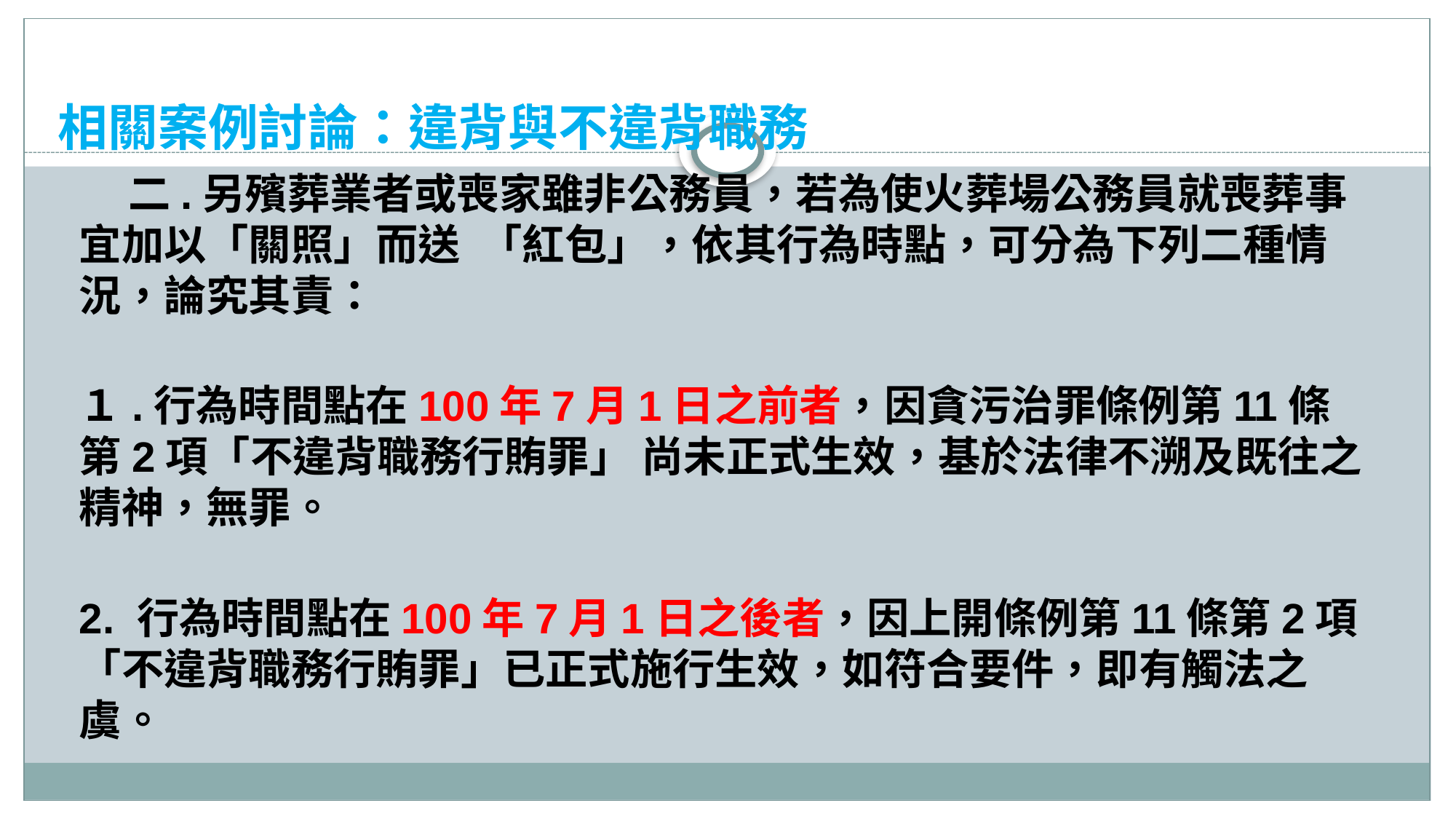

# 相關案例討論：違背與不違背職務
    二.另殯葬業者或喪家雖非公務員，若為使火葬場公務員就喪葬事宜加以「關照」而送  「紅包」，依其行為時點，可分為下列二種情況，論究其責：
１.行為時間點在100年7月1日之前者，因貪污治罪條例第11條第2項「不違背職務行賄罪」 尚未正式生效，基於法律不溯及既往之精神，無罪。
2. 行為時間點在100年7月1日之後者，因上開條例第11條第2項「不違背職務行賄罪」已正式施行生效，如符合要件，即有觸法之虞。